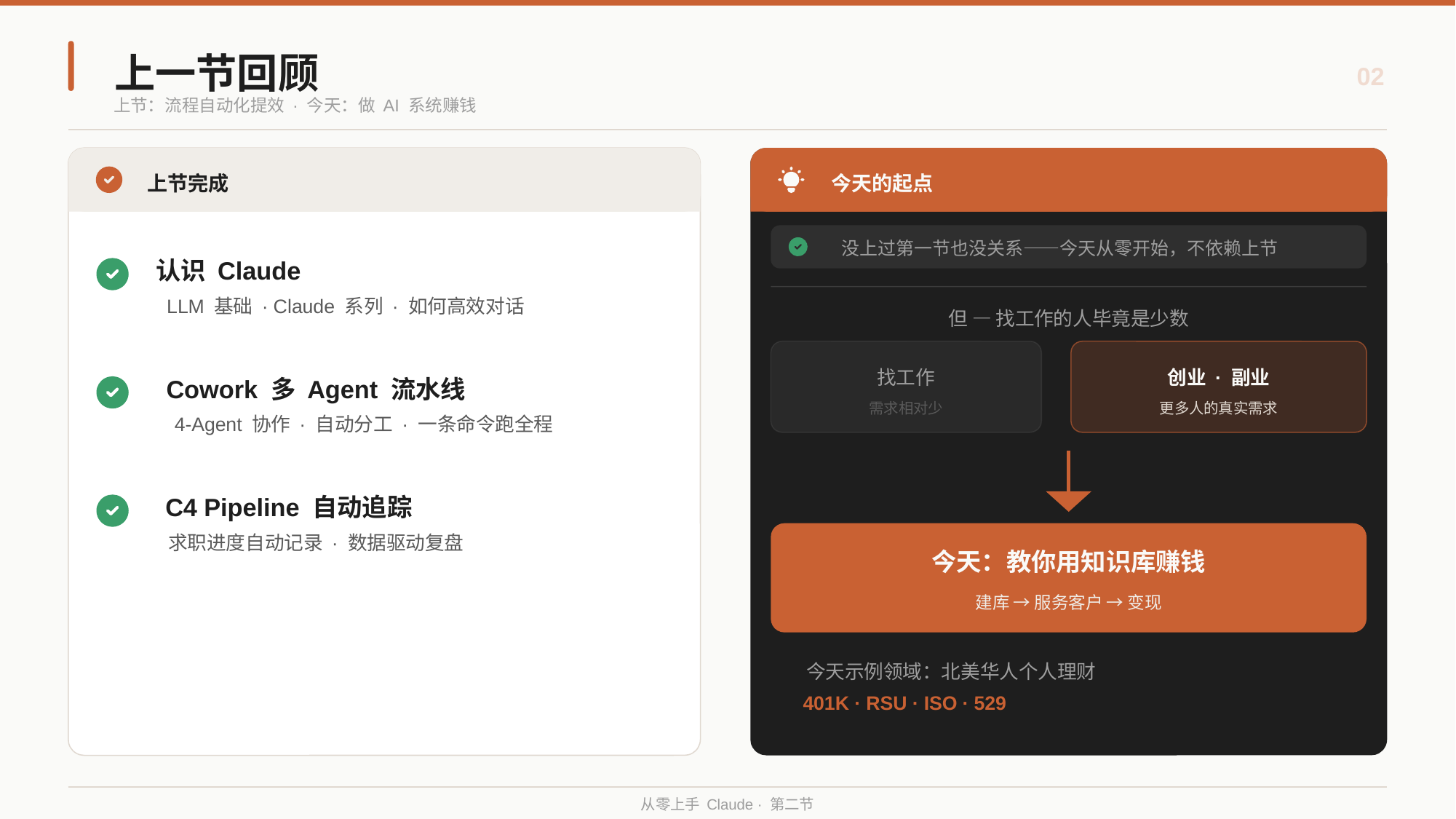

上一节回顾
02
上节：流程自动化提效 · 今天：做 AI 系统赚钱

上节完成
今天的起点

没上过第一节也没关系——今天从零开始，不依赖上节
认识 Claude

LLM 基础 · Claude 系列 · 如何高效对话
但 — 找工作的人毕竟是少数

找工作
创业 · 副业
Cowork 多 Agent 流水线

需求相对少
更多人的真实需求
4-Agent 协作 · 自动分工 · 一条命令跑全程

C4 Pipeline 自动追踪

求职进度自动记录 · 数据驱动复盘
今天：教你用知识库赚钱
建库 → 服务客户 → 变现
今天示例领域：北美华人个人理财
401K · RSU · ISO · 529

从零上手 Claude · 第二节